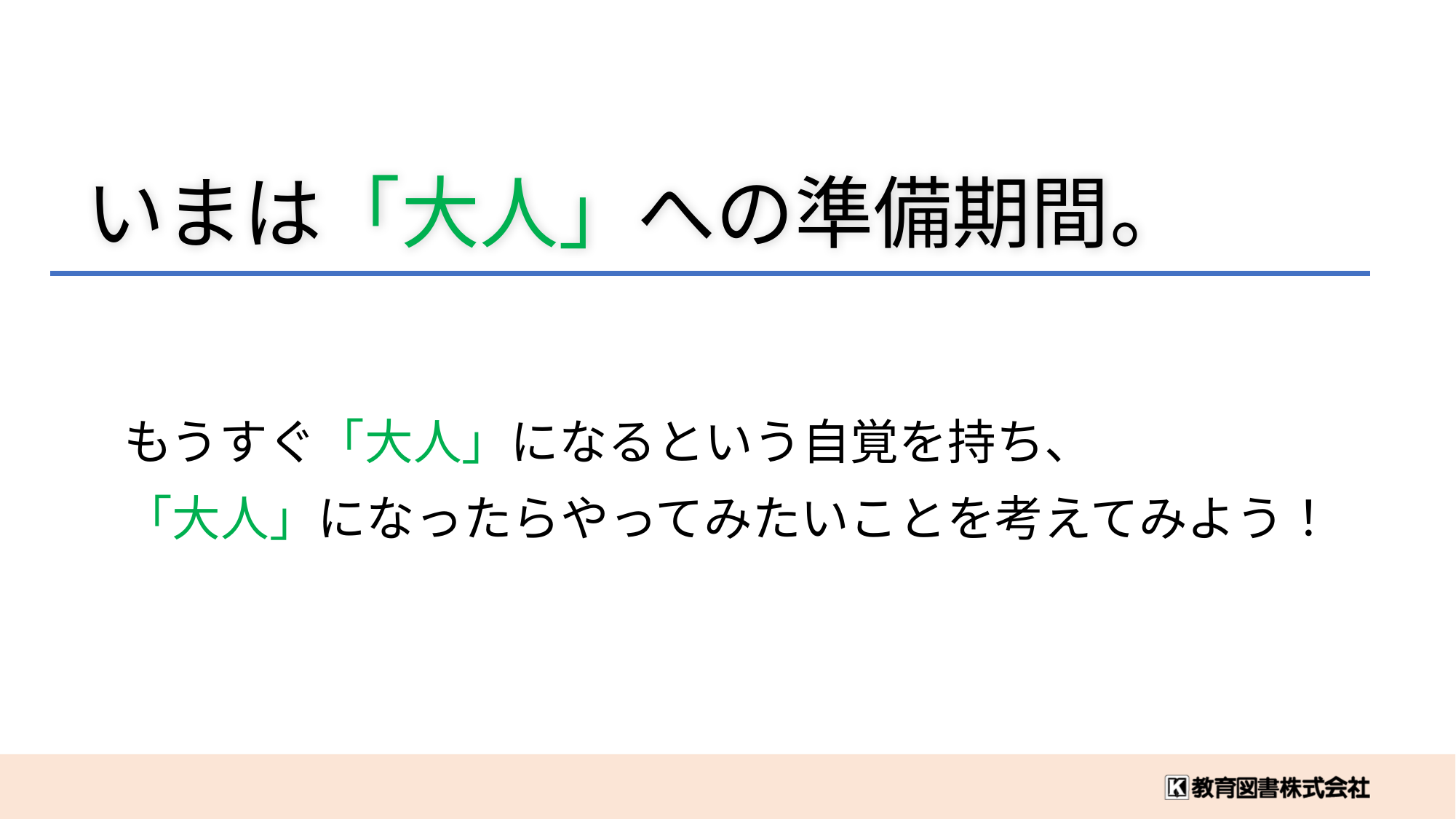

いまは「大人」への準備期間。
もうすぐ「大人」になるという自覚を持ち、
「大人」になったらやってみたいことを考えてみよう！